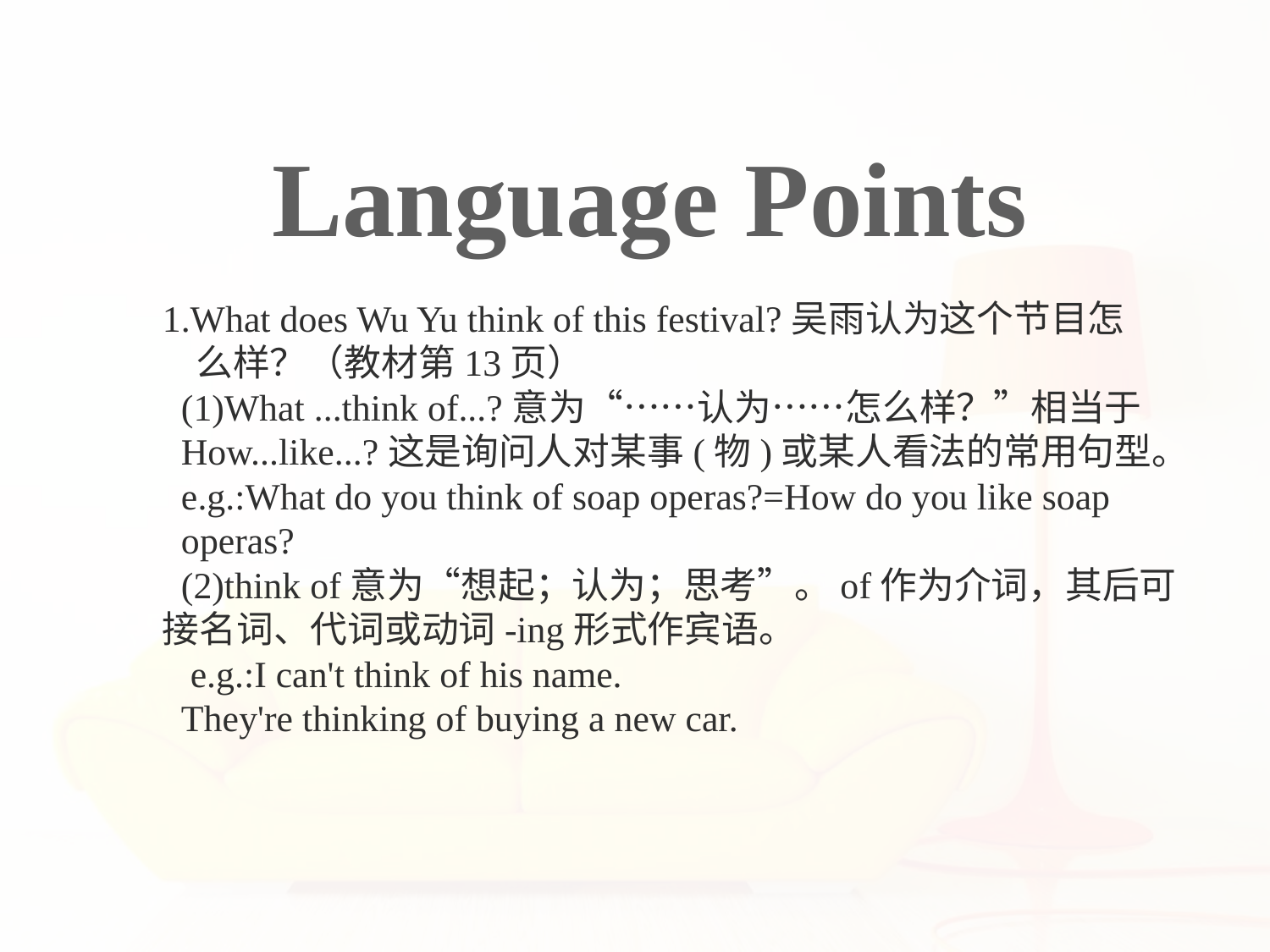

Language Points
1.What does Wu Yu think of this festival?吴雨认为这个节目怎
   么样？（教材第13页）
  (1)What ...think of...?意为“……认为……怎么样？”相当于
  How...like...?这是询问人对某事(物)或某人看法的常用句型。
  e.g.:What do you think of soap operas?=How do you like soap
  operas?
  (2)think of意为“想起；认为；思考”。of作为介词，其后可接名词、代词或动词-ing形式作宾语。
   e.g.:I can't think of his name.
  They're thinking of buying a new car.